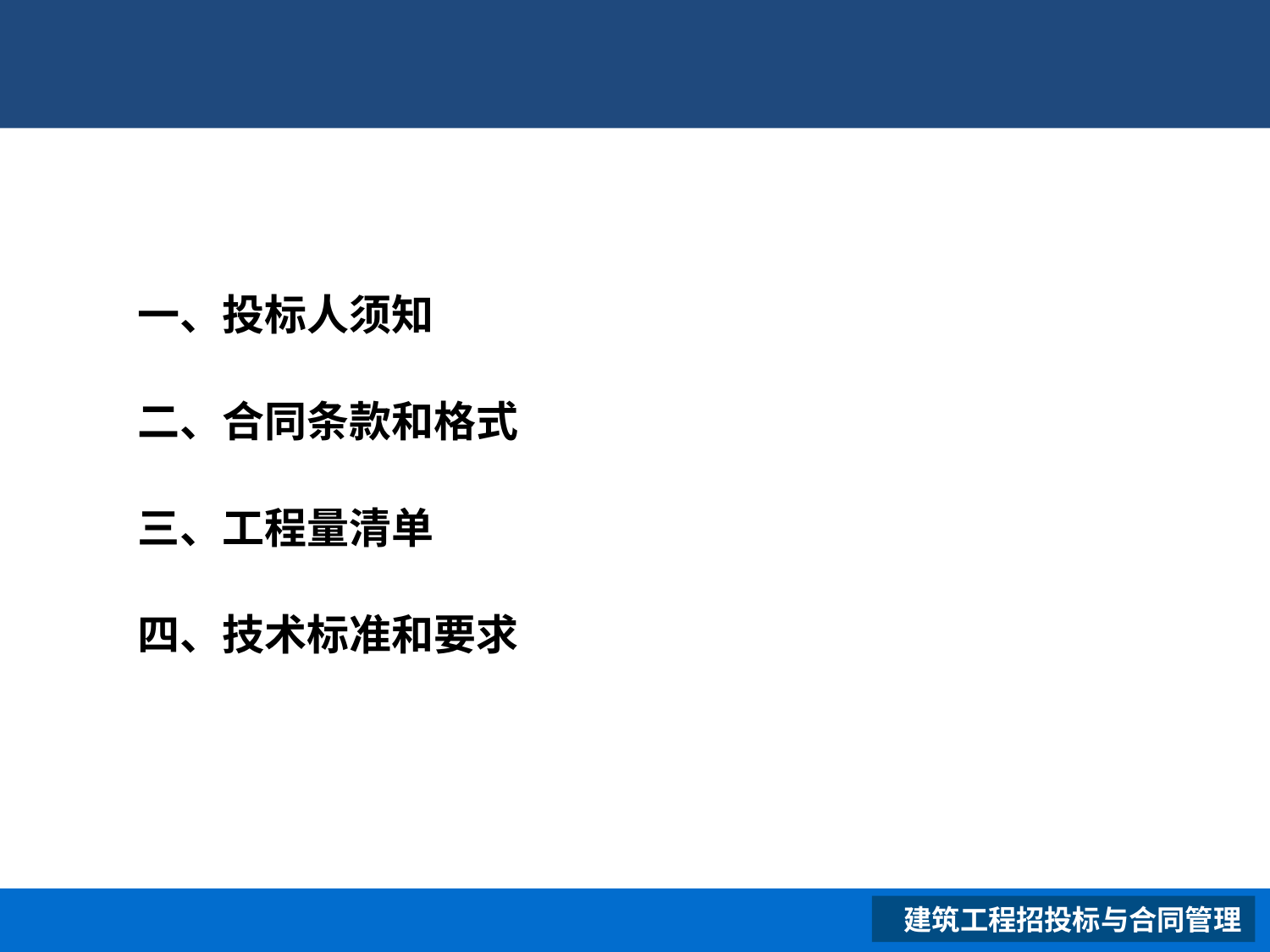

一、投标人须知
二、合同条款和格式
三、工程量清单
四、技术标准和要求

  建筑工程招投标与合同管理
XXXXXXXXXXXXXXXXXX